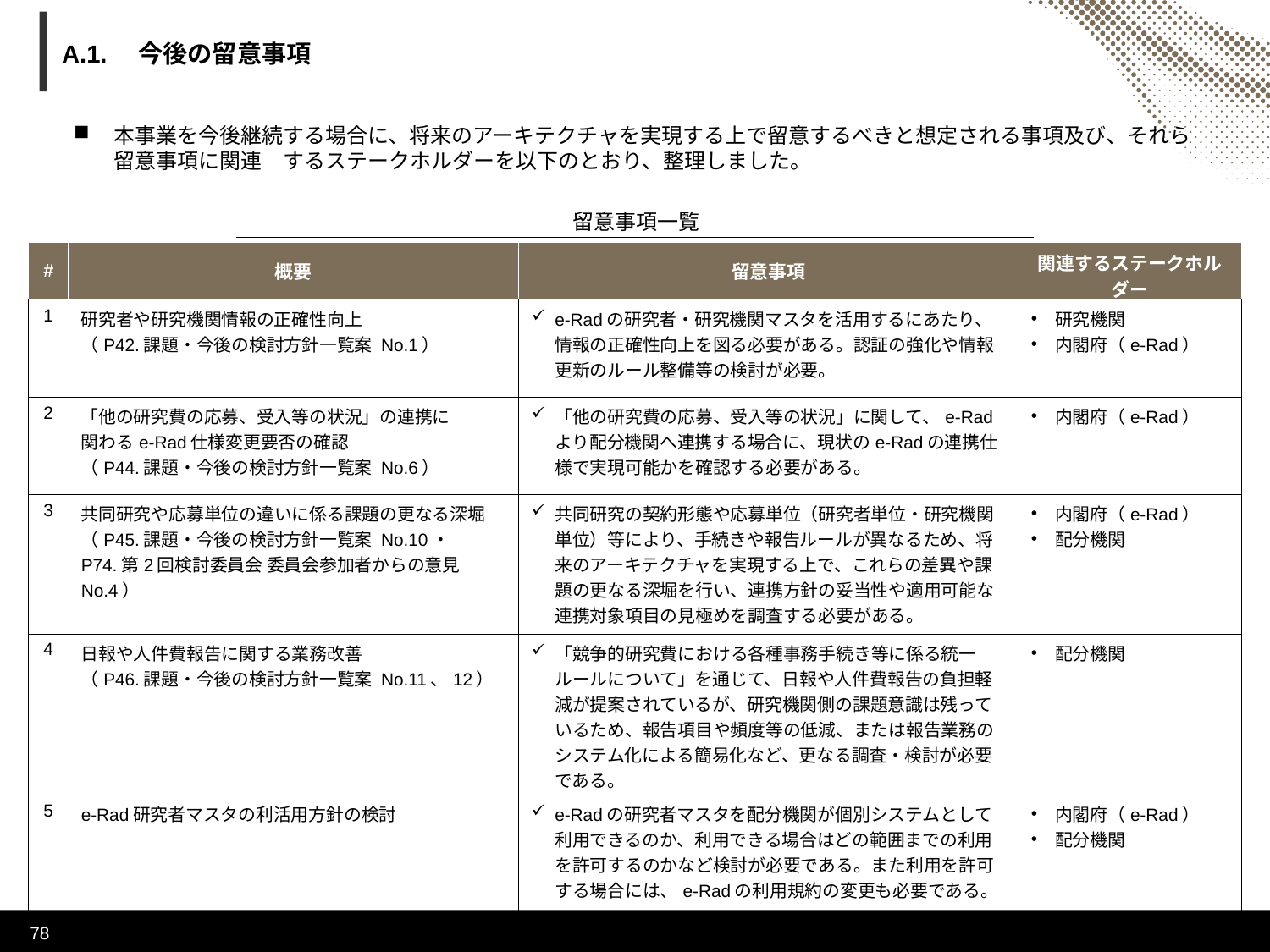

# A.1.　今後の留意事項
本事業を今後継続する場合に、将来のアーキテクチャを実現する上で留意するべきと想定される事項及び、それら留意事項に関連　するステークホルダーを以下のとおり、整理しました。
留意事項一覧
| # | 概要 | 留意事項 | 関連するステークホルダー |
| --- | --- | --- | --- |
| 1 | 研究者や研究機関情報の正確性向上 （P42.課題・今後の検討方針一覧案 No.1） | e-Radの研究者・研究機関マスタを活用するにあたり、情報の正確性向上を図る必要がある。認証の強化や情報更新のルール整備等の検討が必要。 | 研究機関 内閣府（e-Rad） |
| 2 | 「他の研究費の応募、受入等の状況」の連携に 関わるe-Rad仕様変更要否の確認 （P44.課題・今後の検討方針一覧案 No.6） | 「他の研究費の応募、受入等の状況」に関して、e-Radより配分機関へ連携する場合に、現状のe-Radの連携仕様で実現可能かを確認する必要がある。 | 内閣府（e-Rad） |
| 3 | 共同研究や応募単位の違いに係る課題の更なる深堀 （P45.課題・今後の検討方針一覧案 No.10・ P74.第2回検討委員会 委員会参加者からの意見 No.4） | 共同研究の契約形態や応募単位（研究者単位・研究機関単位）等により、手続きや報告ルールが異なるため、将来のアーキテクチャを実現する上で、これらの差異や課題の更なる深堀を行い、連携方針の妥当性や適用可能な連携対象項目の見極めを調査する必要がある。 | 内閣府（e-Rad） 配分機関 |
| 4 | 日報や人件費報告に関する業務改善 （P46.課題・今後の検討方針一覧案 No.11、12） | 「競争的研究費における各種事務手続き等に係る統一ルールについて」を通じて、日報や人件費報告の負担軽減が提案されているが、研究機関側の課題意識は残っているため、報告項目や頻度等の低減、または報告業務のシステム化による簡易化など、更なる調査・検討が必要である。 | 配分機関 |
| 5 | e-Rad研究者マスタの利活用方針の検討 | e-Radの研究者マスタを配分機関が個別システムとして利用できるのか、利用できる場合はどの範囲までの利用を許可するのかなど検討が必要である。また利用を許可する場合には、e-Radの利用規約の変更も必要である。 | 内閣府（e-Rad） 配分機関 |